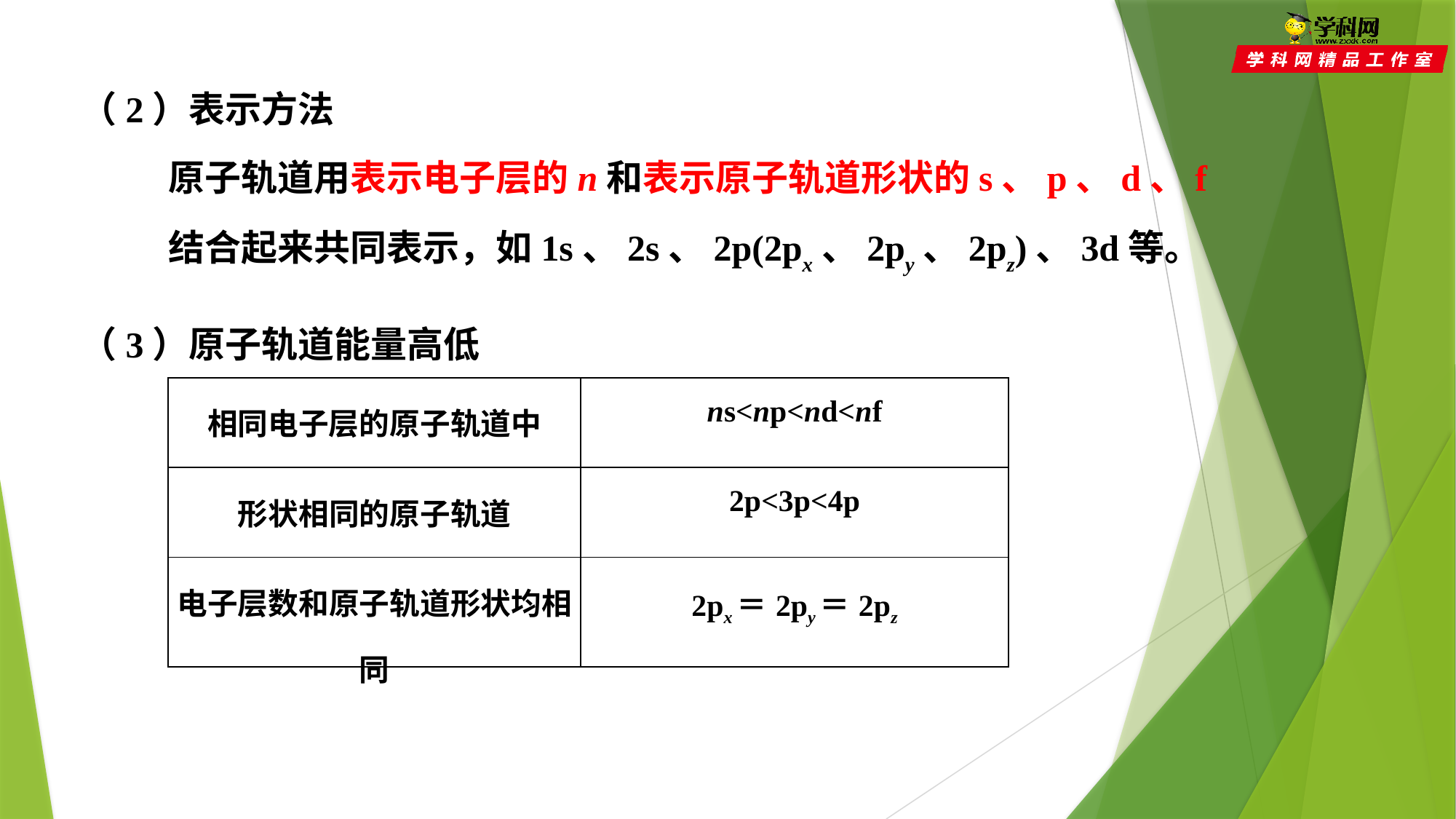

（2）表示方法
原子轨道用表示电子层的n和表示原子轨道形状的s、p、d、f结合起来共同表示，如1s、2s、2p(2px、2py、2pz)、3d等。
（3）原子轨道能量高低
| 相同电子层的原子轨道中 | ns<np<nd<nf |
| --- | --- |
| 形状相同的原子轨道 | 2p<3p<4p |
| 电子层数和原子轨道形状均相同 | 2px＝2py＝2pz |